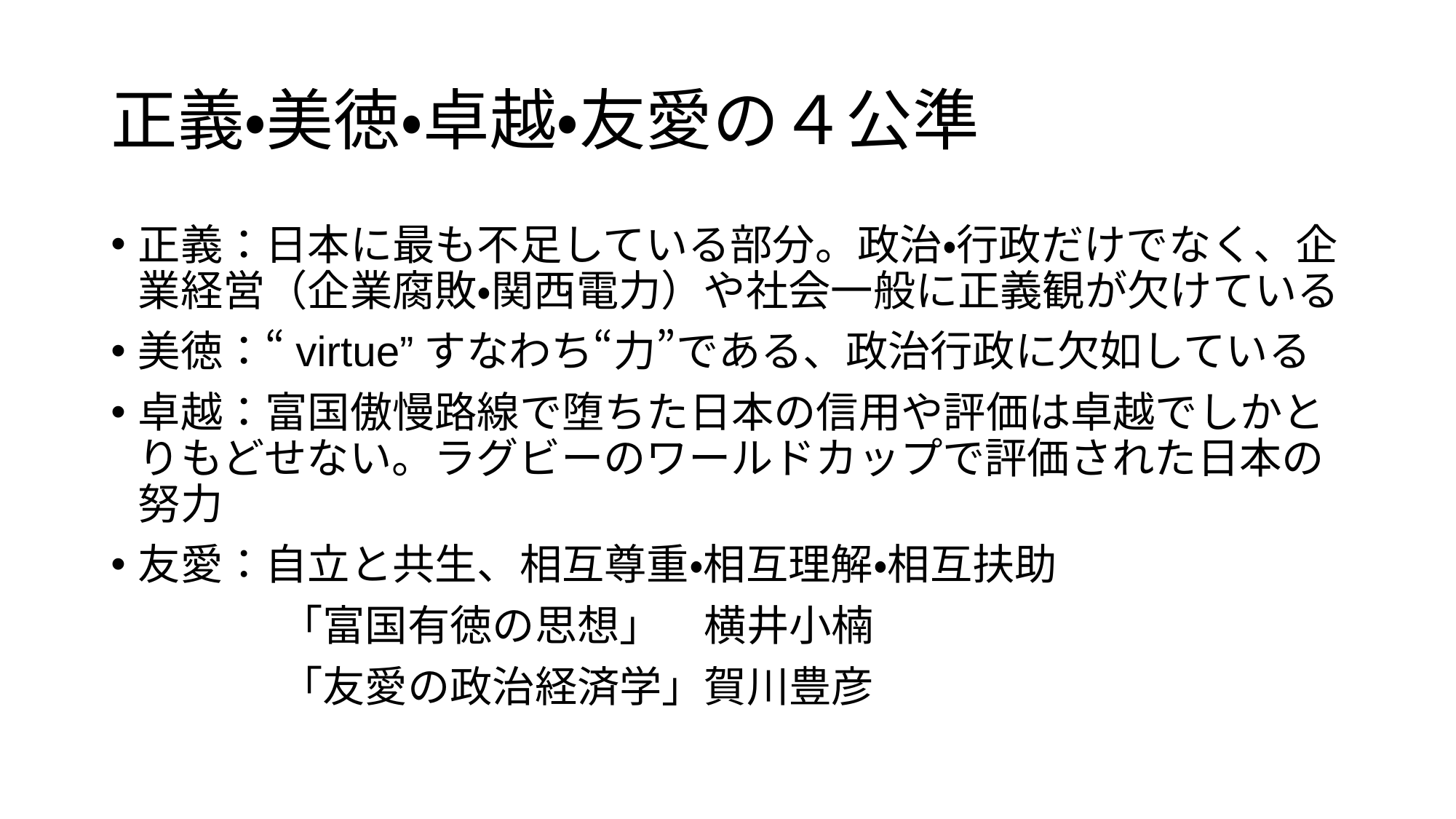

# 正義・美徳・卓越・友愛の４公準
正義：日本に最も不足している部分。政治・行政だけでなく、企業経営（企業腐敗・関西電力）や社会一般に正義観が欠けている
美徳：“virtue”すなわち“力”である、政治行政に欠如している
卓越：富国傲慢路線で堕ちた日本の信用や評価は卓越でしかとりもどせない。ラグビーのワールドカップで評価された日本の努力
友愛：自立と共生、相互尊重・相互理解・相互扶助
　　　　「富国有徳の思想」　横井小楠
　　　　「友愛の政治経済学」賀川豊彦